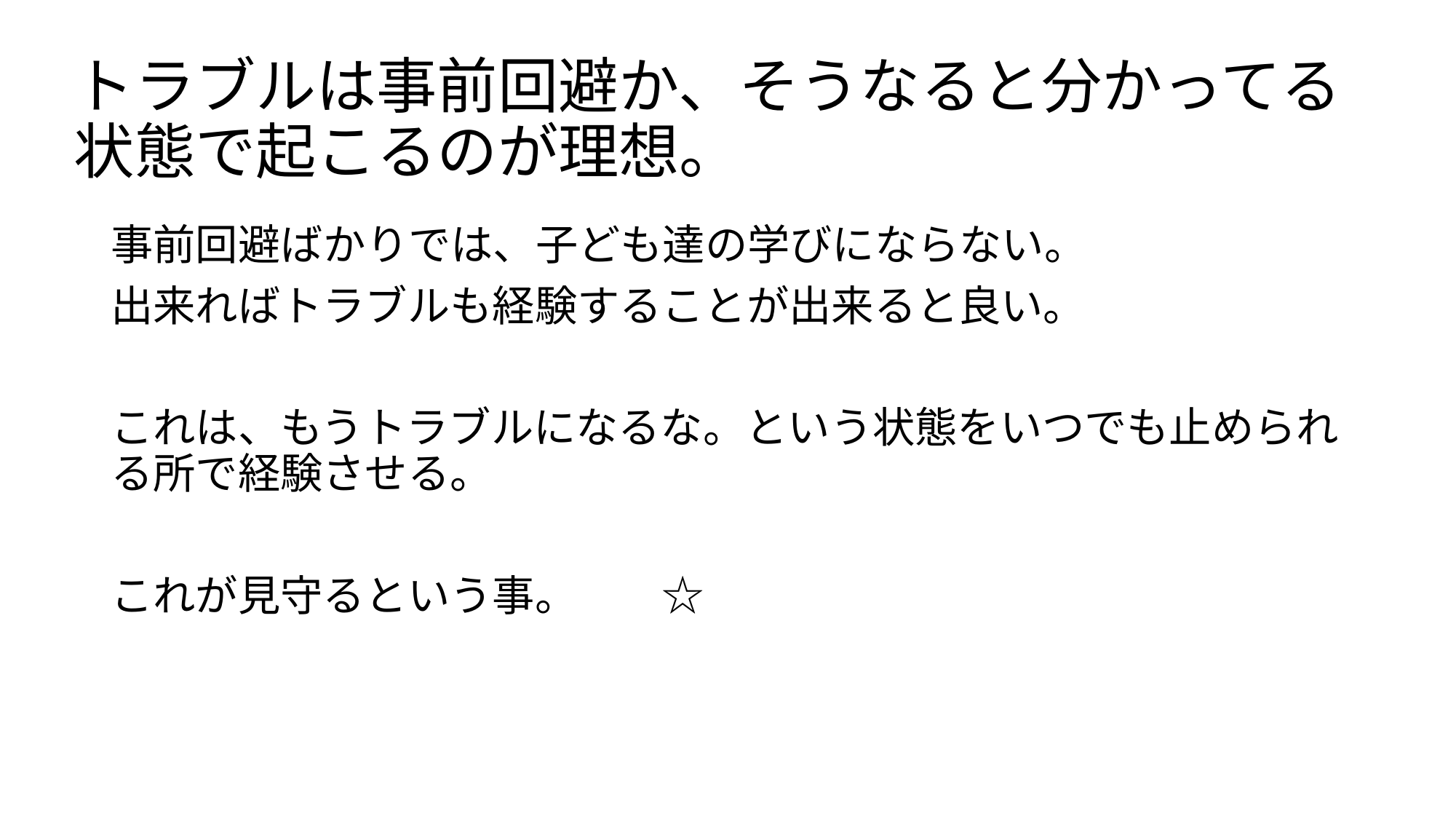

# トラブルは事前回避か、そうなると分かってる 状態で起こるのが理想。
事前回避ばかりでは、子ども達の学びにならない。
出来ればトラブルも経験することが出来ると良い。

これは、もうトラブルになるな。という状態をいつでも止められる所で経験させる。

これが見守るという事。　　☆